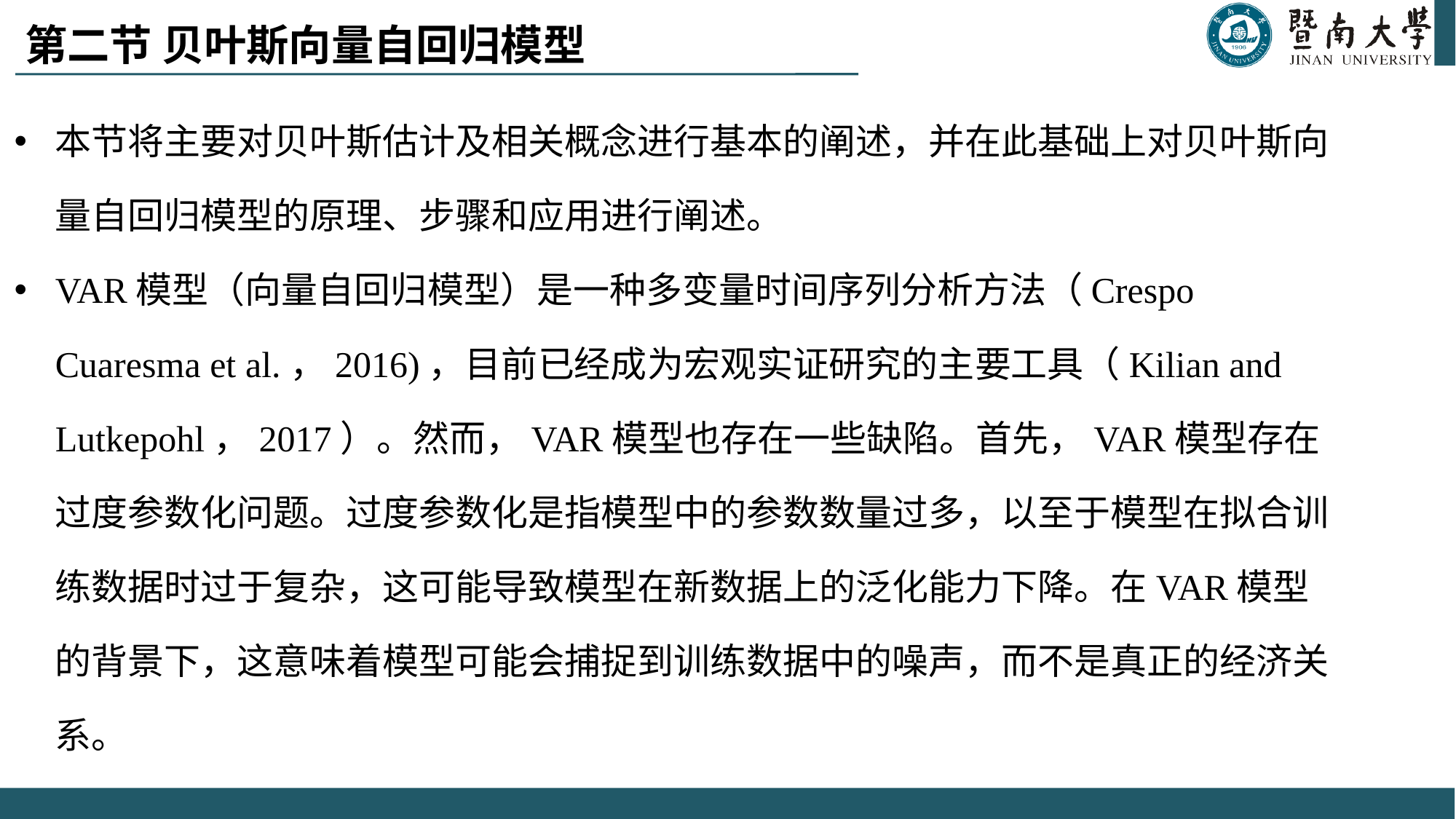

# 第二节 贝叶斯向量自回归模型
本节将主要对贝叶斯估计及相关概念进行基本的阐述，并在此基础上对贝叶斯向量自回归模型的原理、步骤和应用进行阐述。
VAR模型（向量自回归模型）是一种多变量时间序列分析方法（Crespo Cuaresma et al.，2016)，目前已经成为宏观实证研究的主要工具（Kilian and Lutkepohl，2017）。然而，VAR模型也存在一些缺陷。首先，VAR模型存在过度参数化问题。过度参数化是指模型中的参数数量过多，以至于模型在拟合训练数据时过于复杂，这可能导致模型在新数据上的泛化能力下降。在VAR模型的背景下，这意味着模型可能会捕捉到训练数据中的噪声，而不是真正的经济关系。